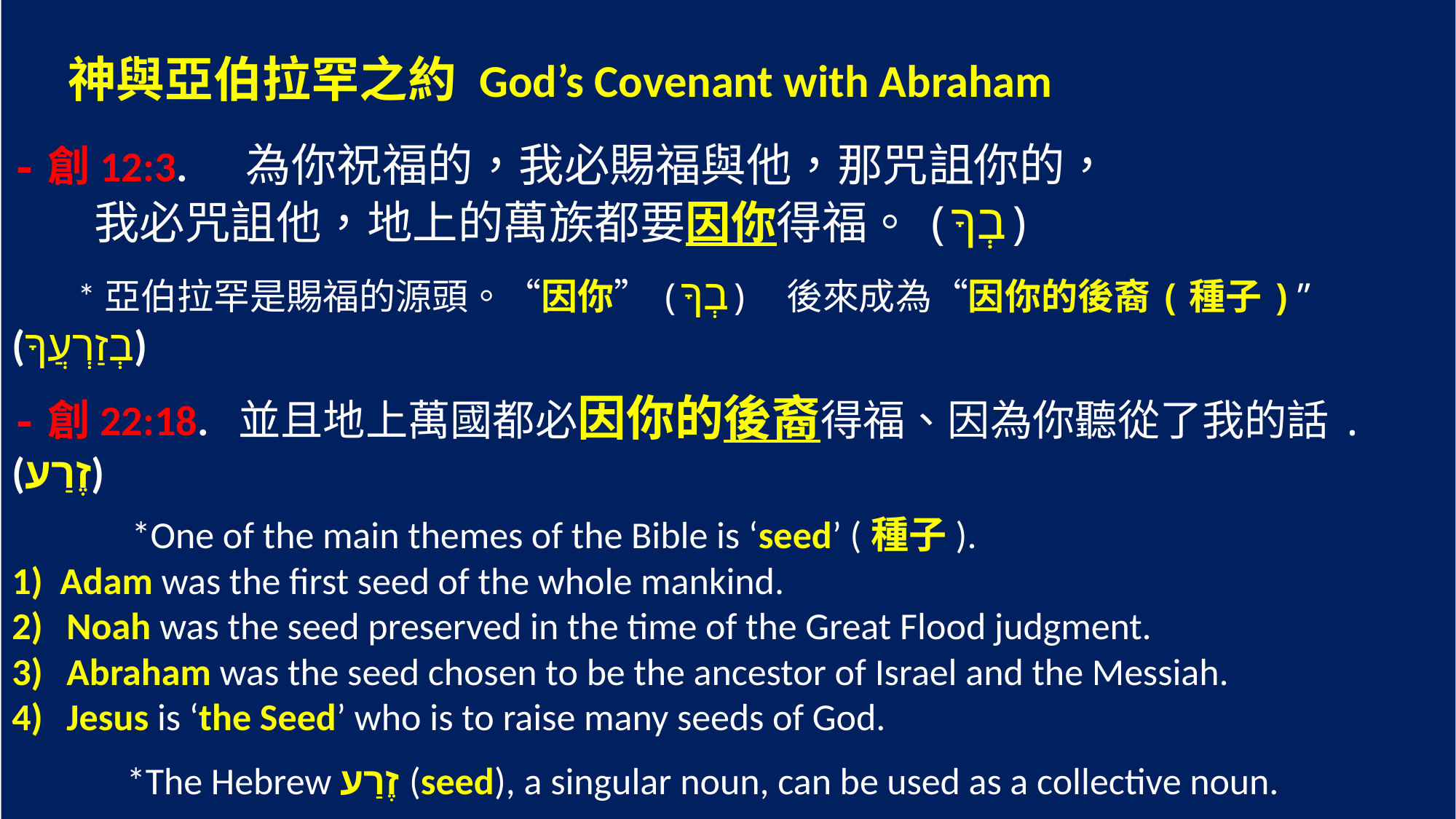

神與亞伯拉罕之約 God’s Covenant with Abraham

-創12:3.     為你祝福的，我必賜福與他，那咒詛你的，
       我必咒詛他，地上的萬族都要因你得福。(‎בְךָ)

        *亞伯拉罕是賜福的源頭。“因你”(‎בְךָ) 後來成為“因你的後裔(種子)” (‎בְזַרְעֲךָ)

-創22:18.  並且地上萬國都必因你的後裔得福、因為你聽從了我的話. (זֶרַע)

              *One of the main themes of the Bible is ‘seed’ (種子).
1)  Adam was the first seed of the whole mankind.
Noah was the seed preserved in the time of the Great Flood judgment.
Abraham was the seed chosen to be the ancestor of Israel and the Messiah.
Jesus is ‘the Seed’ who is to raise many seeds of God.

              *The Hebrew זֶרַע (seed), a singular noun, can be used as a collective noun.